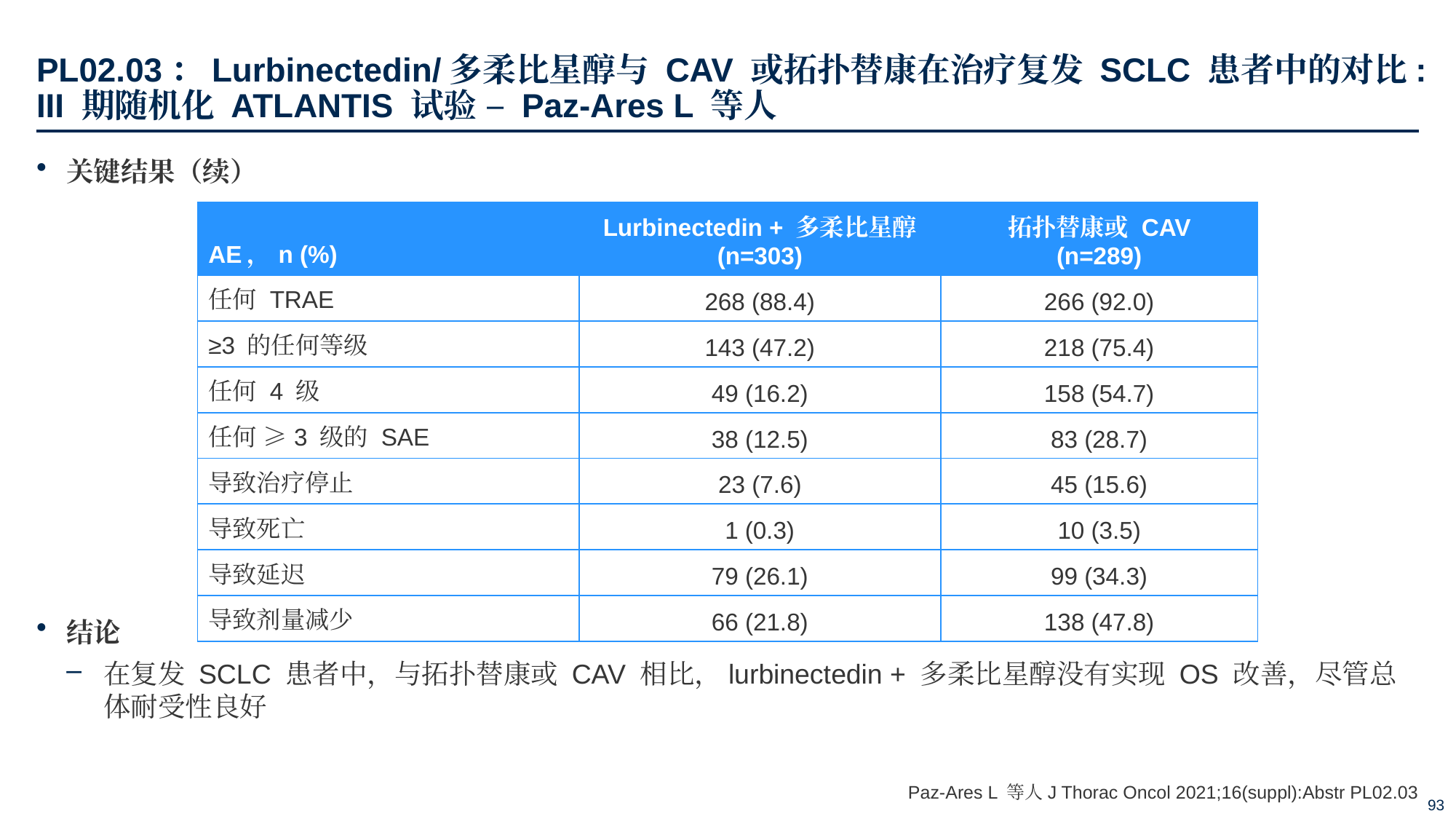

# PL02.03：Lurbinectedin/多柔比星醇与 CAV 或拓扑替康在治疗复发 SCLC 患者中的对比: III 期随机化 ATLANTIS 试验 – Paz-Ares L 等人
关键结果（续）
结论
在复发 SCLC 患者中，与拓扑替康或 CAV 相比，lurbinectedin + 多柔比星醇没有实现 OS 改善，尽管总体耐受性良好
| AE，n (%) | Lurbinectedin + 多柔比星醇 (n=303) | 拓扑替康或 CAV (n=289) |
| --- | --- | --- |
| 任何 TRAE | 268 (88.4) | 266 (92.0) |
| ≥3 的任何等级 | 143 (47.2) | 218 (75.4) |
| 任何 4 级 | 49 (16.2) | 158 (54.7) |
| 任何 ≥3 级的 SAE | 38 (12.5) | 83 (28.7) |
| 导致治疗停止 | 23 (7.6) | 45 (15.6) |
| 导致死亡 | 1 (0.3) | 10 (3.5) |
| 导致延迟 | 79 (26.1) | 99 (34.3) |
| 导致剂量减少 | 66 (21.8) | 138 (47.8) |
Paz-Ares L 等人J Thorac Oncol 2021;16(suppl):Abstr PL02.03